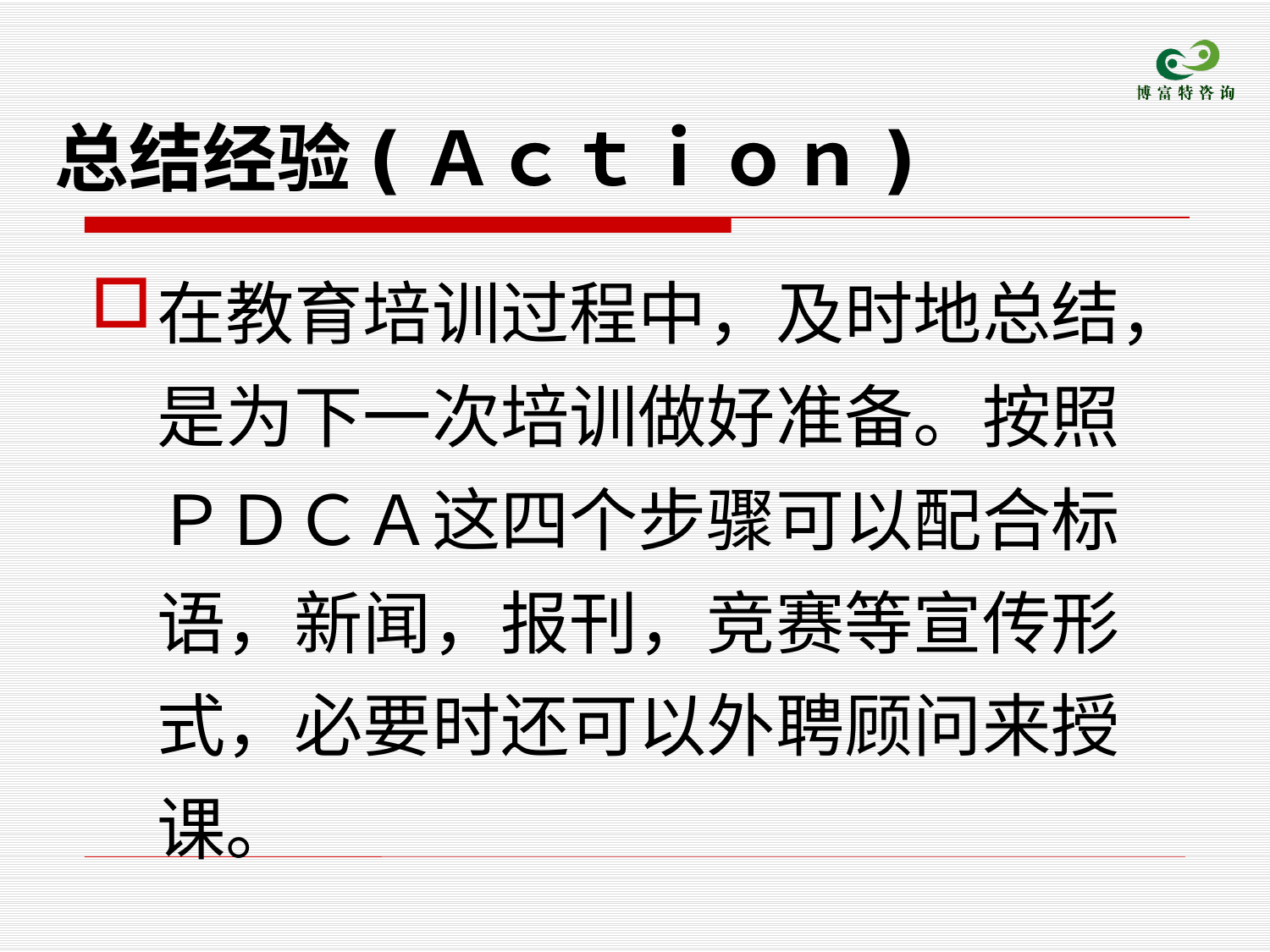

# 总结经验(Ａｃｔｉｏｎ)
在教育培训过程中，及时地总结，是为下一次培训做好准备。按照ＰＤＣＡ这四个步骤可以配合标语，新闻，报刊，竞赛等宣传形式，必要时还可以外聘顾问来授课。
372